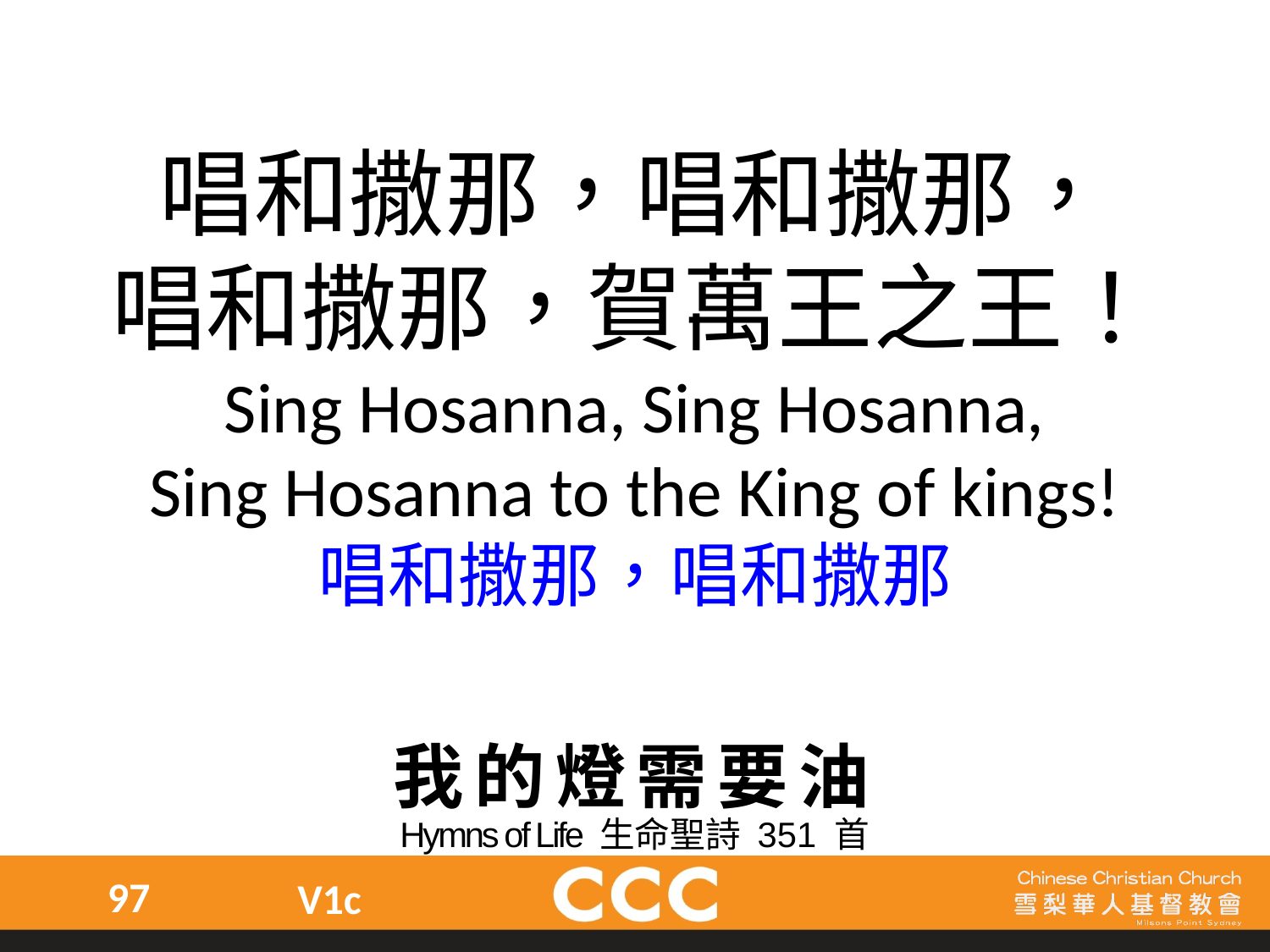

唱和撒那，唱和撒那，
唱和撒那，賀萬王之王！
Sing Hosanna, Sing Hosanna,
Sing Hosanna to the King of kings!
唱和撒那，唱和撒那
我的燈需要油
Hymns of Life 生命聖詩 351 首
97
V1c